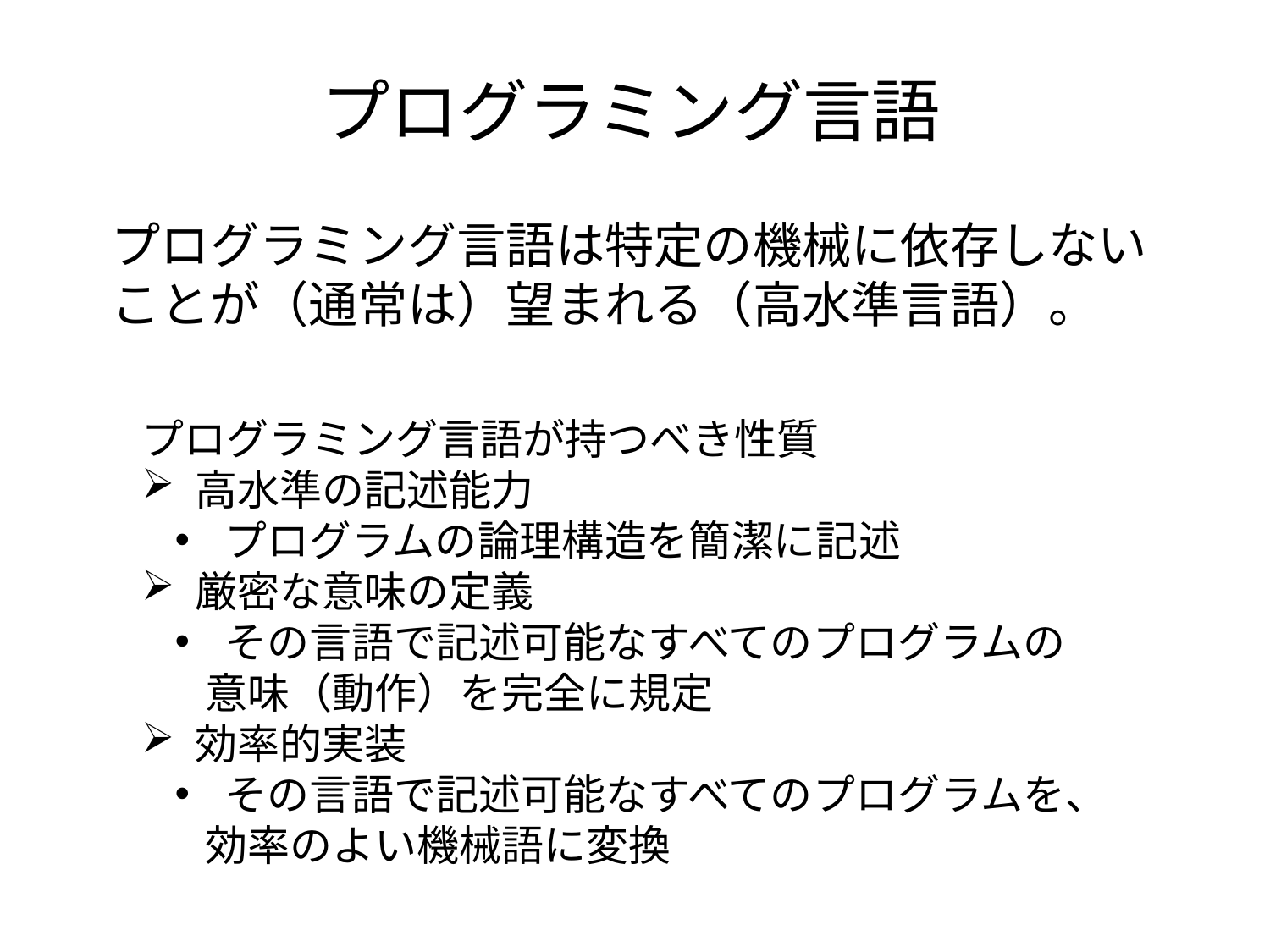

# プログラミング言語
プログラミング言語は特定の機械に依存しないことが（通常は）望まれる（高水準言語）。
プログラミング言語が持つべき性質
 高水準の記述能力
 プログラムの論理構造を簡潔に記述
 厳密な意味の定義
 その言語で記述可能なすべてのプログラムの意味（動作）を完全に規定
 効率的実装
 その言語で記述可能なすべてのプログラムを、効率のよい機械語に変換